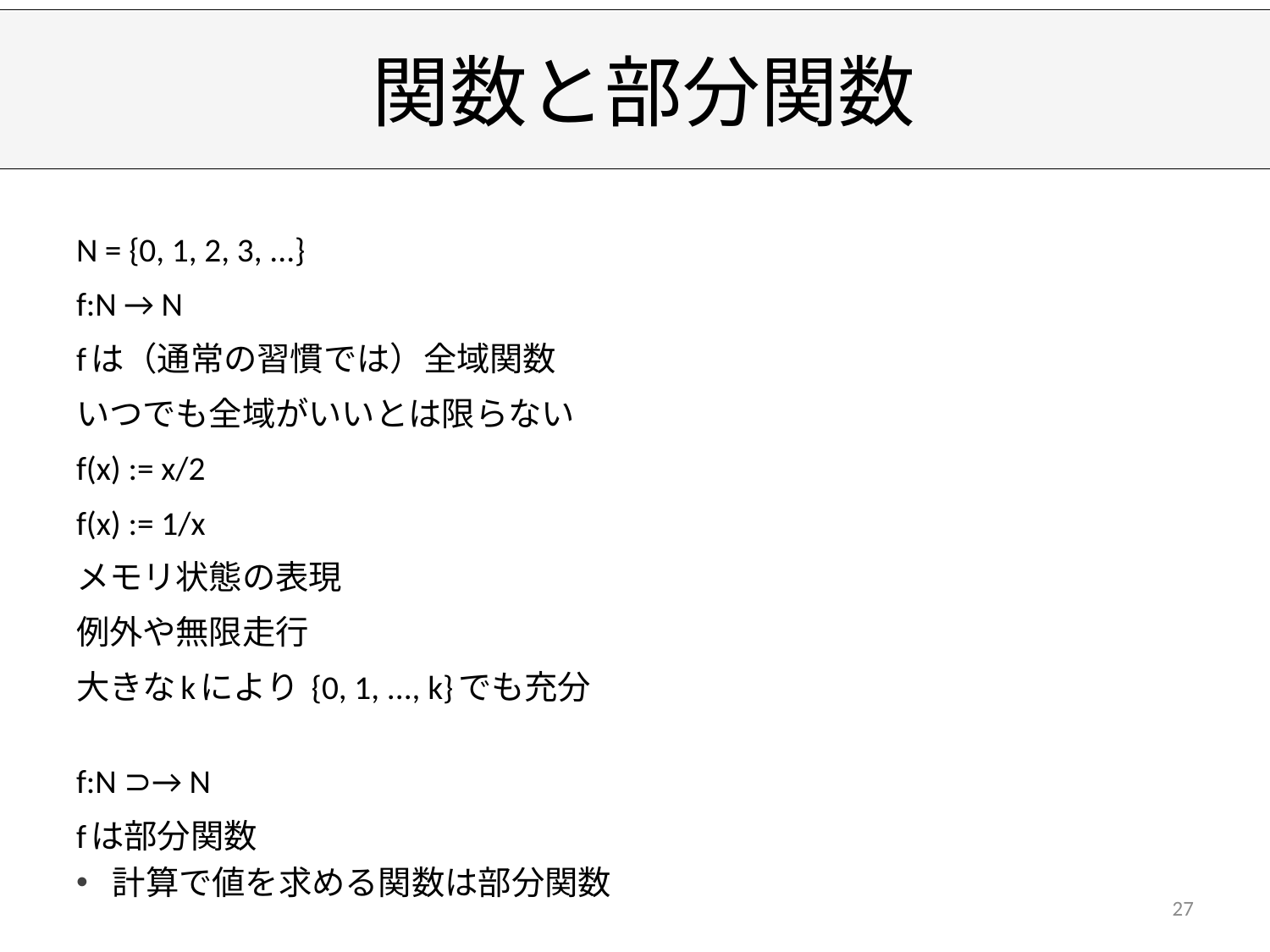

# 関数と部分関数
N = {0, 1, 2, 3, ...}
f:N → N
fは（通常の習慣では）全域関数
いつでも全域がいいとは限らない
f(x) := x/2
f(x) := 1/x
メモリ状態の表現
例外や無限走行
大きなkにより {0, 1, ..., k}でも充分
f:N ⊃→ N
fは部分関数
計算で値を求める関数は部分関数
27